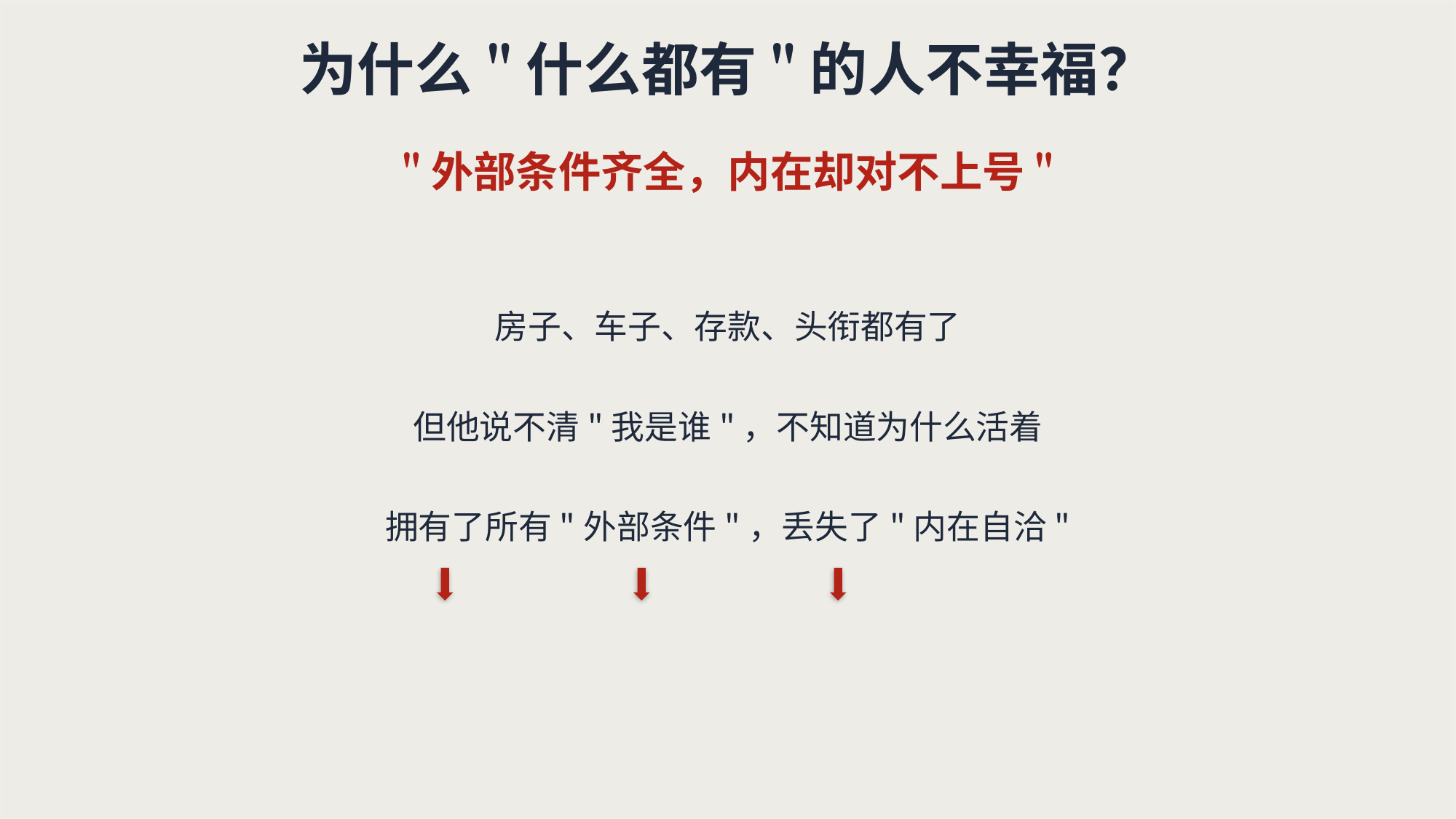

为什么"什么都有"的人不幸福？
"外部条件齐全，内在却对不上号"
房子、车子、存款、头衔都有了
但他说不清"我是谁"，不知道为什么活着
拥有了所有"外部条件"，丢失了"内在自洽"